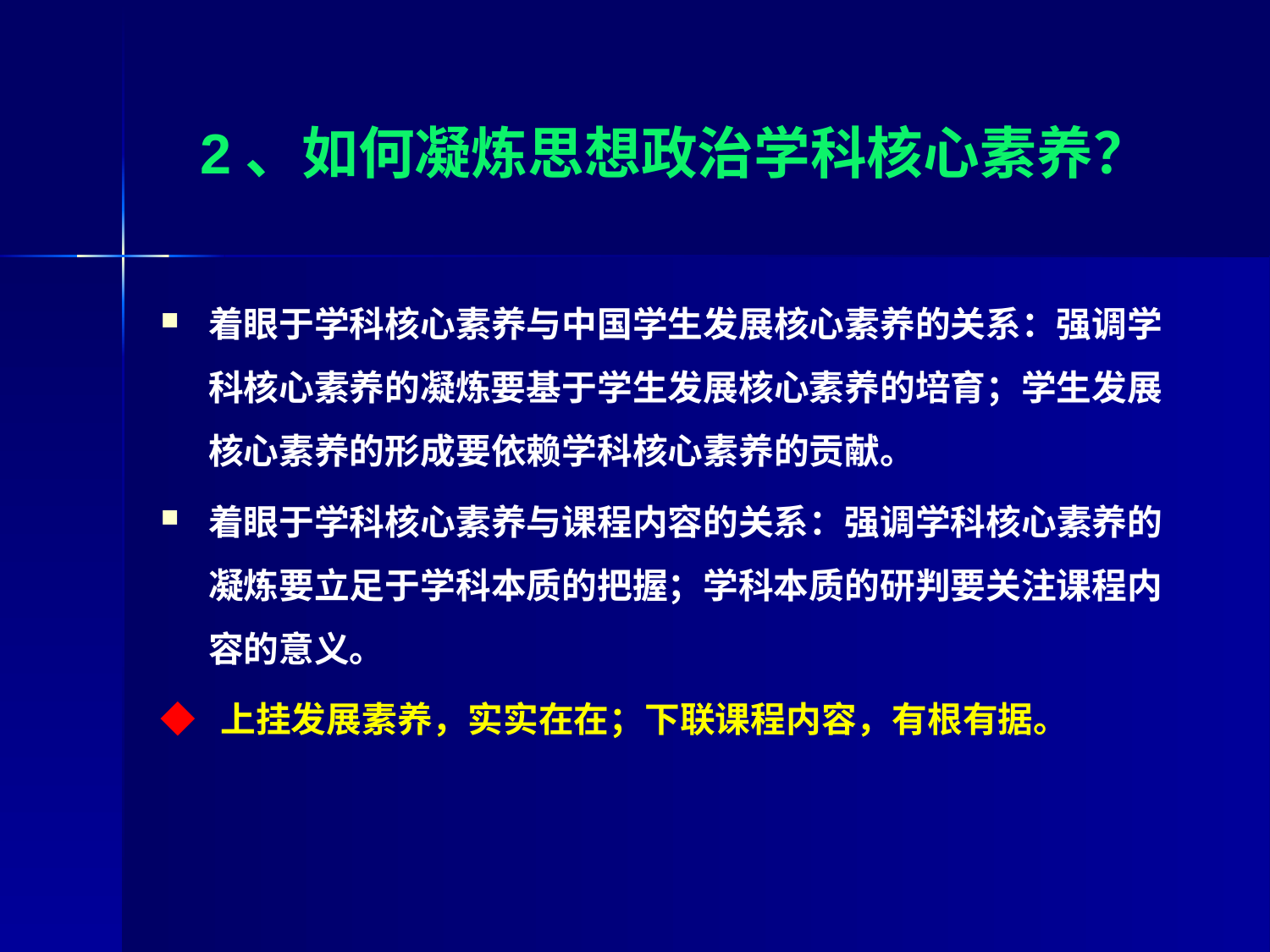

# 2、如何凝炼思想政治学科核心素养？
着眼于学科核心素养与中国学生发展核心素养的关系：强调学科核心素养的凝炼要基于学生发展核心素养的培育；学生发展核心素养的形成要依赖学科核心素养的贡献。
着眼于学科核心素养与课程内容的关系：强调学科核心素养的凝炼要立足于学科本质的把握；学科本质的研判要关注课程内容的意义。
◆  上挂发展素养，实实在在；下联课程内容，有根有据。